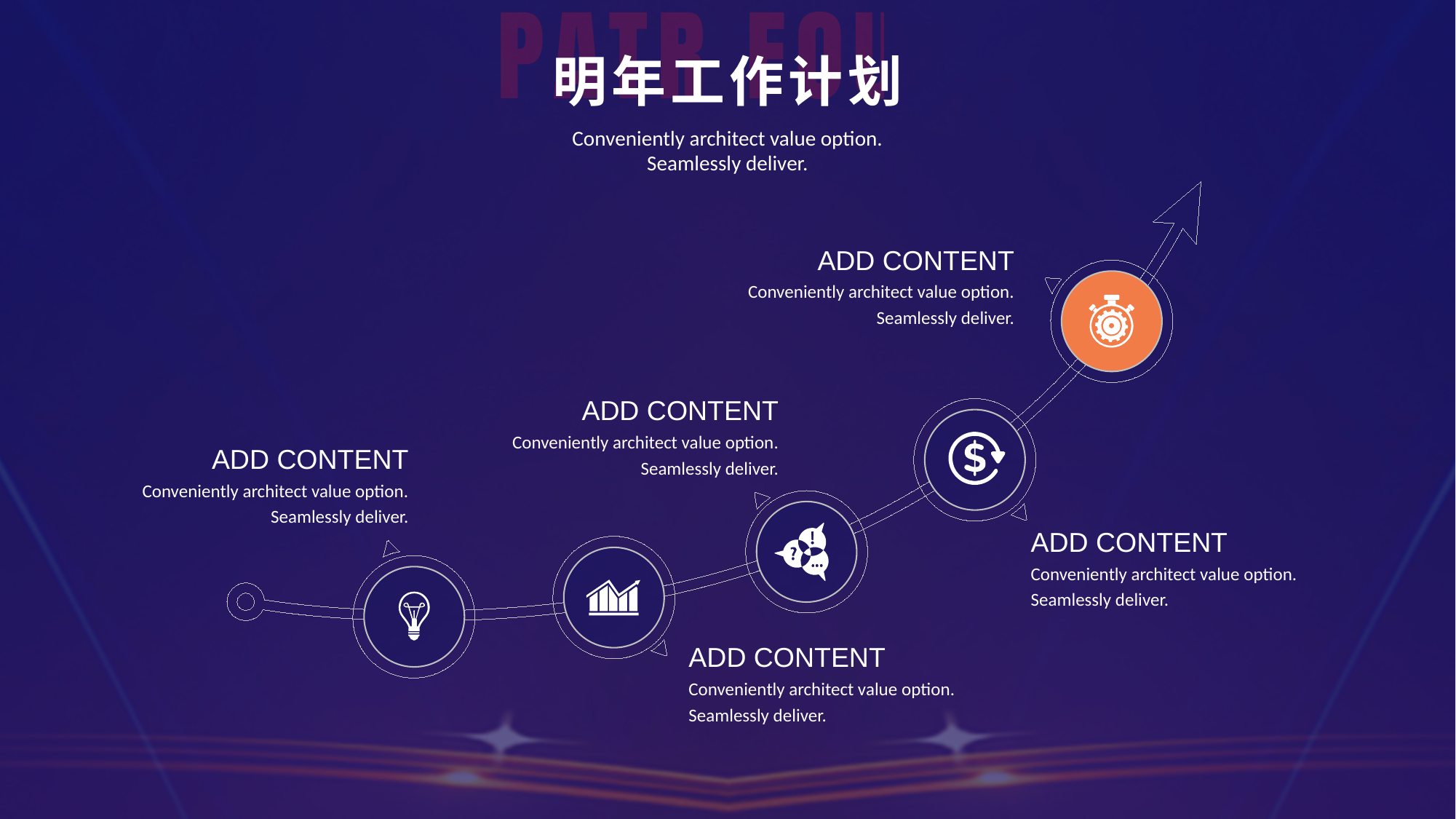

PATR FOUR
明年工作计划
Conveniently architect value option. Seamlessly deliver.

ADD CONTENT
Conveniently architect value option. Seamlessly deliver.

ADD CONTENT
Conveniently architect value option. Seamlessly deliver.

ADD CONTENT
Conveniently architect value option. Seamlessly deliver.

ADD CONTENT
Conveniently architect value option. Seamlessly deliver.

ADD CONTENT
Conveniently architect value option. Seamlessly deliver.